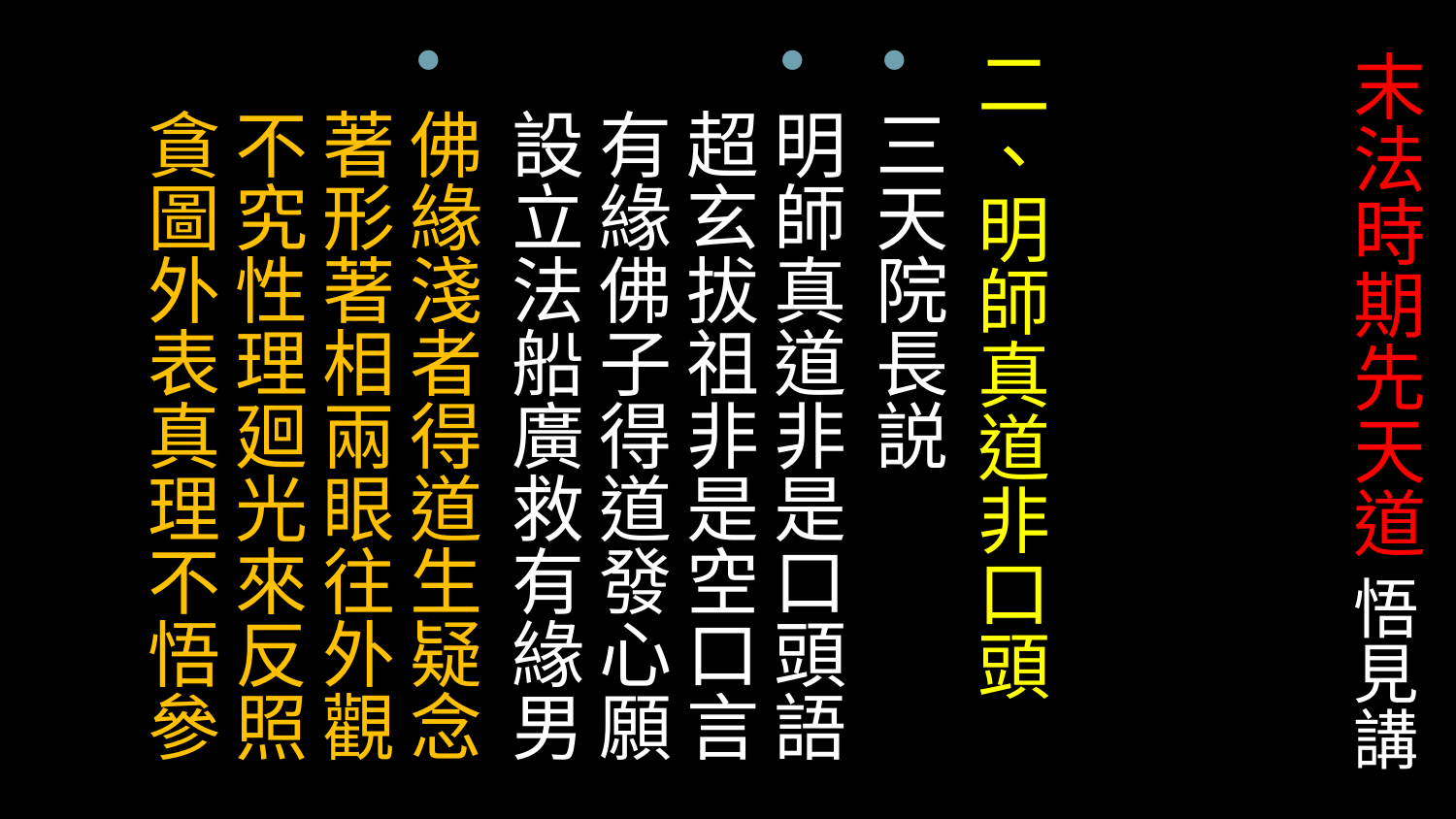

二、明師真道非口頭
三天院長説
明師真道非是口頭語超玄拔祖非是空口言有緣佛子得道發心願設立法船廣救有緣男
佛緣淺者得道生疑念著形著相兩眼往外觀不究性理廻光來反照貪圖外表真理不悟參

# 末法時期先天道 悟見講